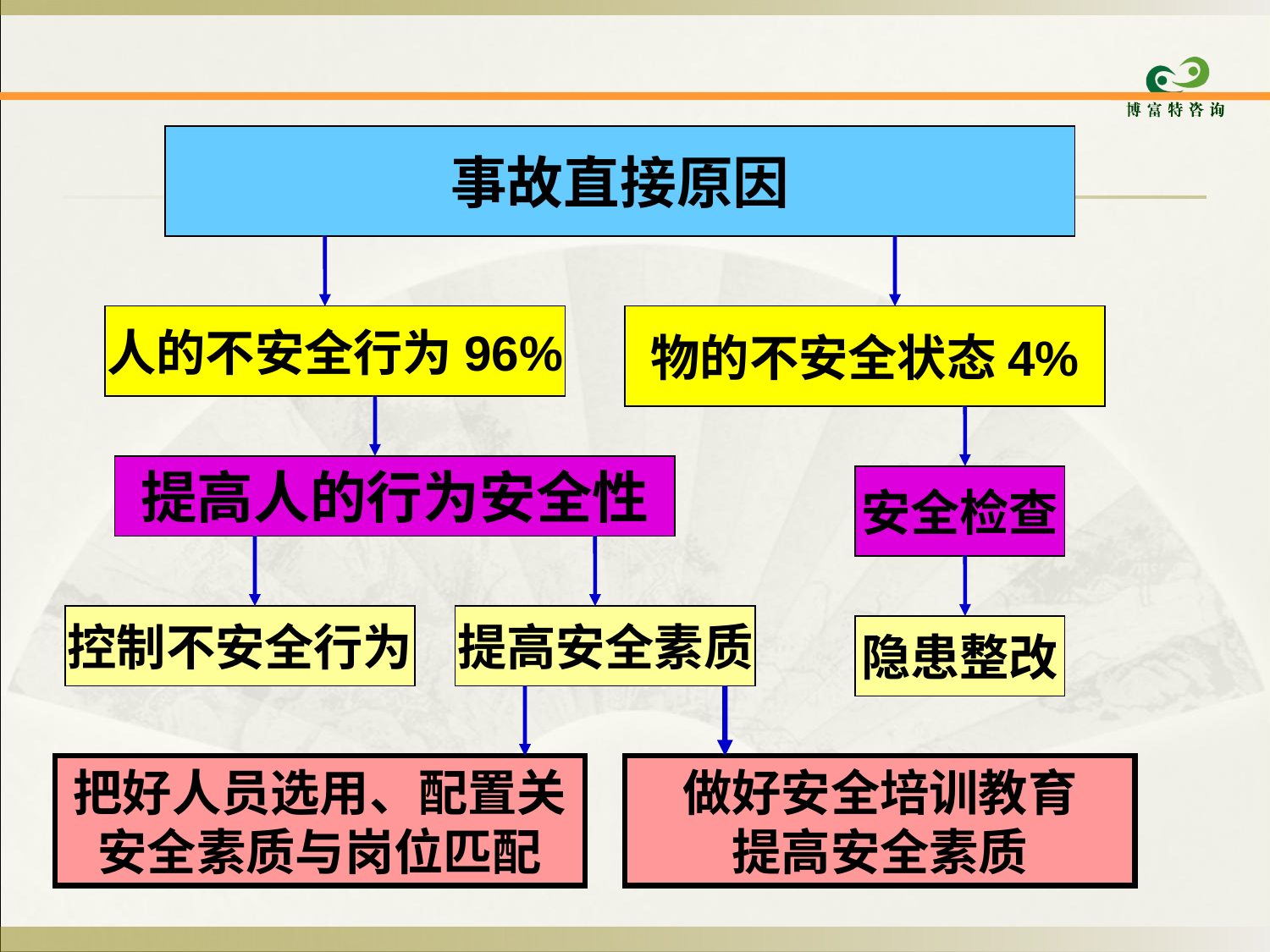

事故直接原因

人的不安全行为96%
物的不安全状态4%

提高人的行为安全性
安全检查

控制不安全行为
提高安全素质
隐患整改

把好人员选用、配置关
安全素质与岗位匹配
做好安全培训教育
提高安全素质